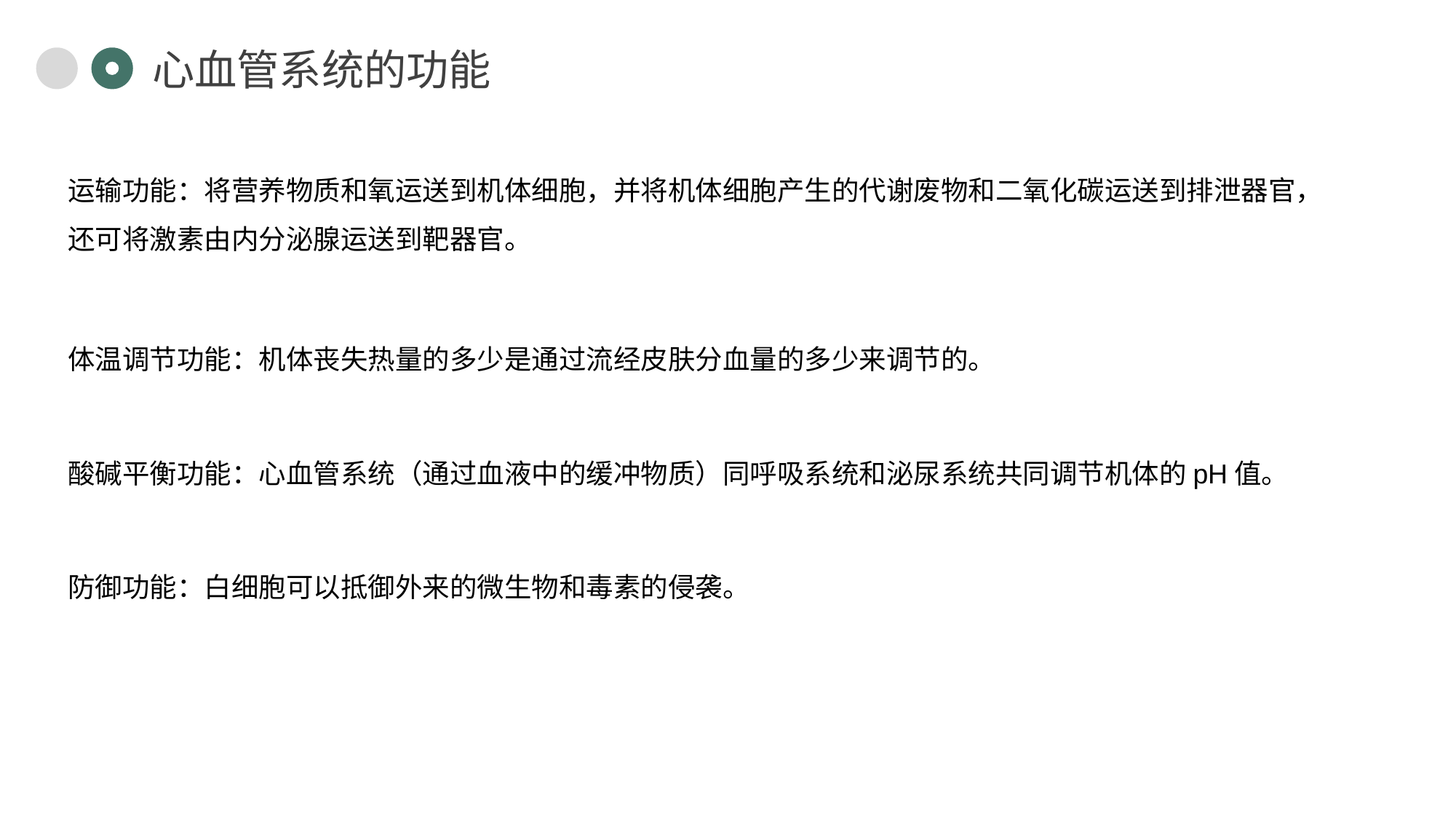

心血管系统的功能

运输功能：将营养物质和氧运送到机体细胞，并将机体细胞产生的代谢废物和二氧化碳运送到排泄器官，还可将激素由内分泌腺运送到靶器官。
体温调节功能：机体丧失热量的多少是通过流经皮肤分血量的多少来调节的。
酸碱平衡功能：心血管系统（通过血液中的缓冲物质）同呼吸系统和泌尿系统共同调节机体的pH值。
防御功能：白细胞可以抵御外来的微生物和毒素的侵袭。